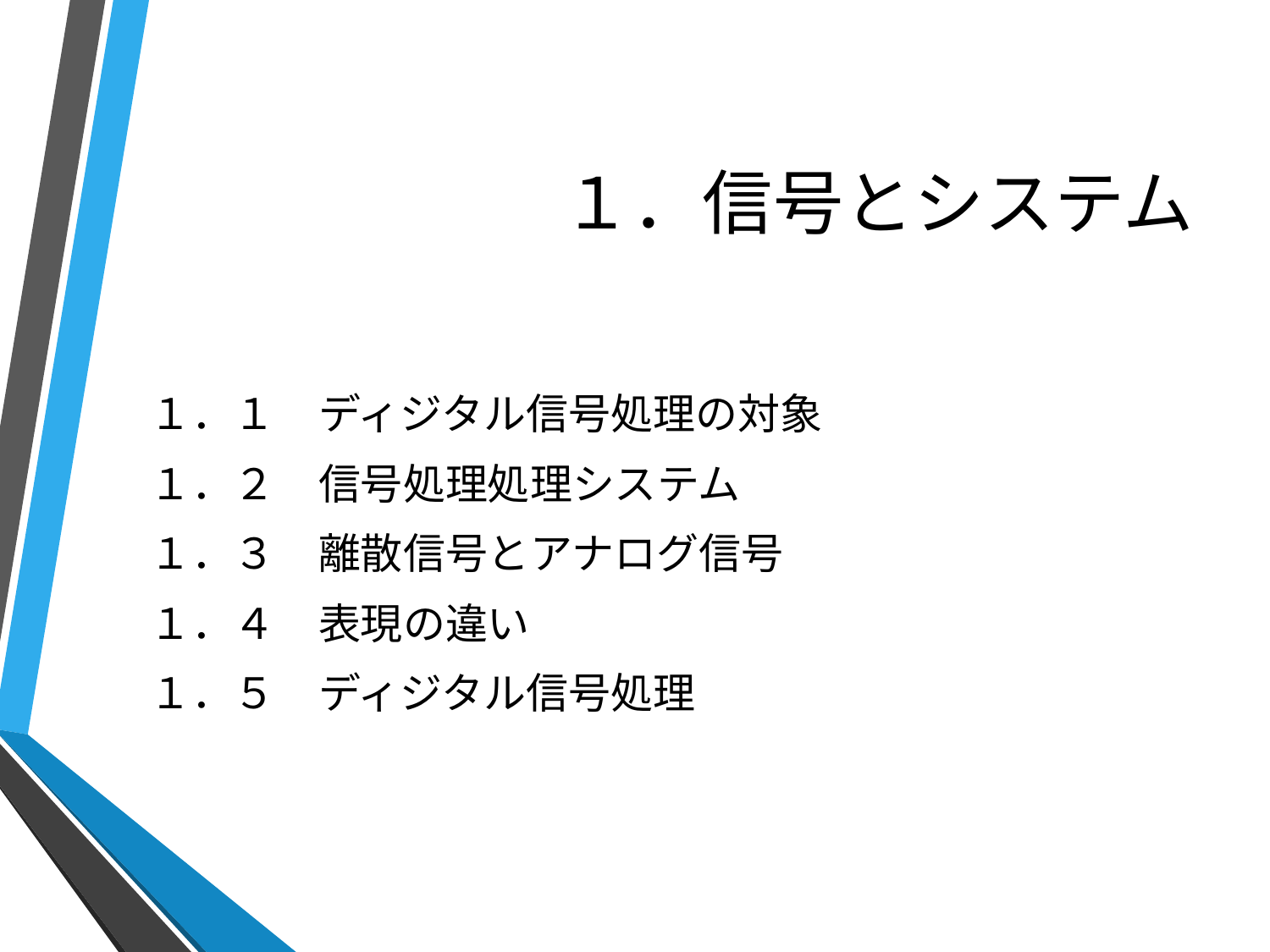

# １．信号とシステム
１．１　ディジタル信号処理の対象
１．２　信号処理処理システム
１．３　離散信号とアナログ信号
１．４　表現の違い
１．５　ディジタル信号処理